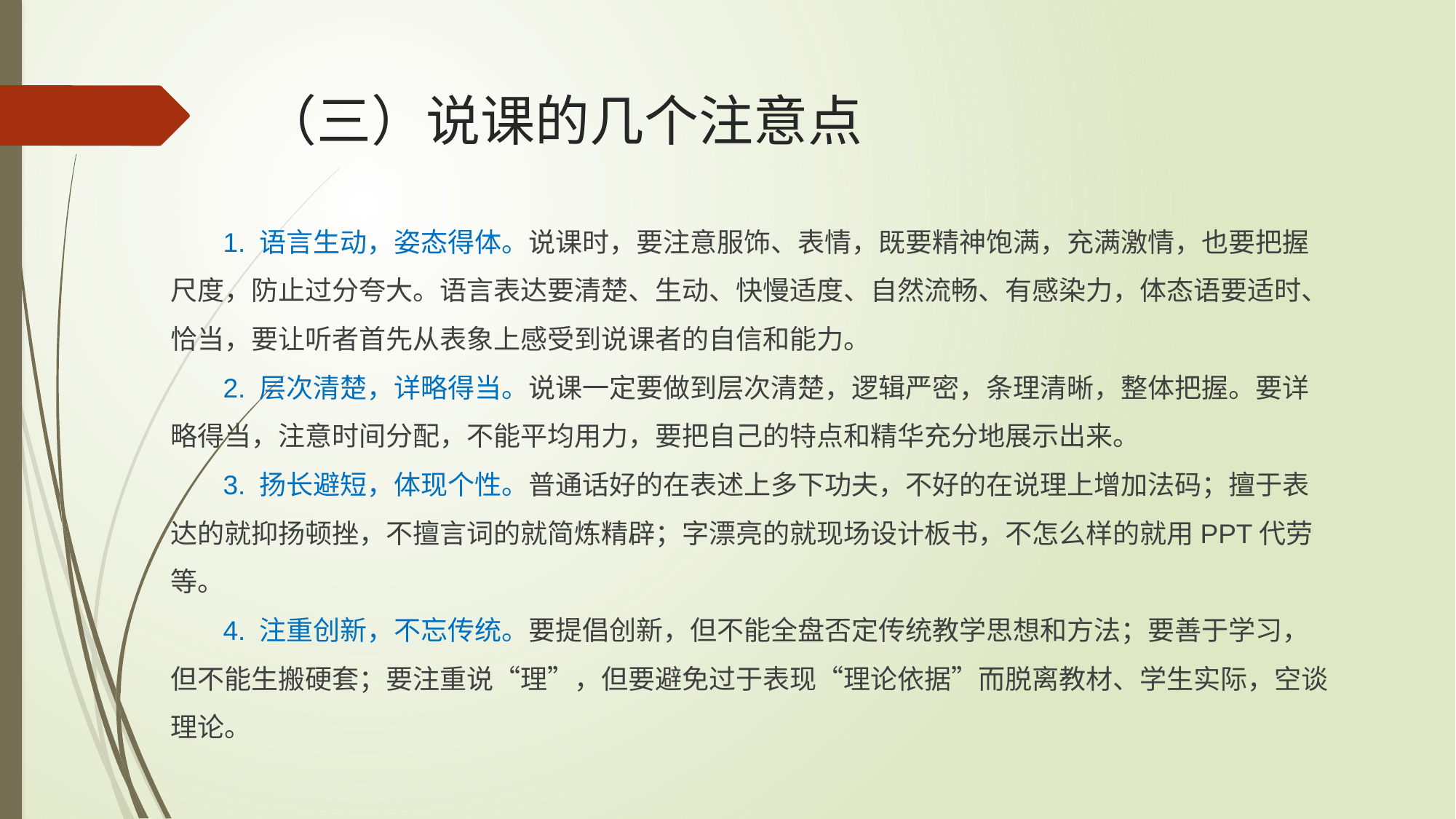

# （三）说课的几个注意点
       1. 语言生动，姿态得体。说课时，要注意服饰、表情，既要精神饱满，充满激情，也要把握尺度，防止过分夸大。语言表达要清楚、生动、快慢适度、自然流畅、有感染力，体态语要适时、恰当，要让听者首先从表象上感受到说课者的自信和能力。
       2. 层次清楚，详略得当。说课一定要做到层次清楚，逻辑严密，条理清晰，整体把握。要详略得当，注意时间分配，不能平均用力，要把自己的特点和精华充分地展示出来。
       3. 扬长避短，体现个性。普通话好的在表述上多下功夫，不好的在说理上增加法码；擅于表达的就抑扬顿挫，不擅言词的就简炼精辟；字漂亮的就现场设计板书，不怎么样的就用PPT代劳等。
       4. 注重创新，不忘传统。要提倡创新，但不能全盘否定传统教学思想和方法；要善于学习，但不能生搬硬套；要注重说“理”，但要避免过于表现“理论依据”而脱离教材、学生实际，空谈理论。